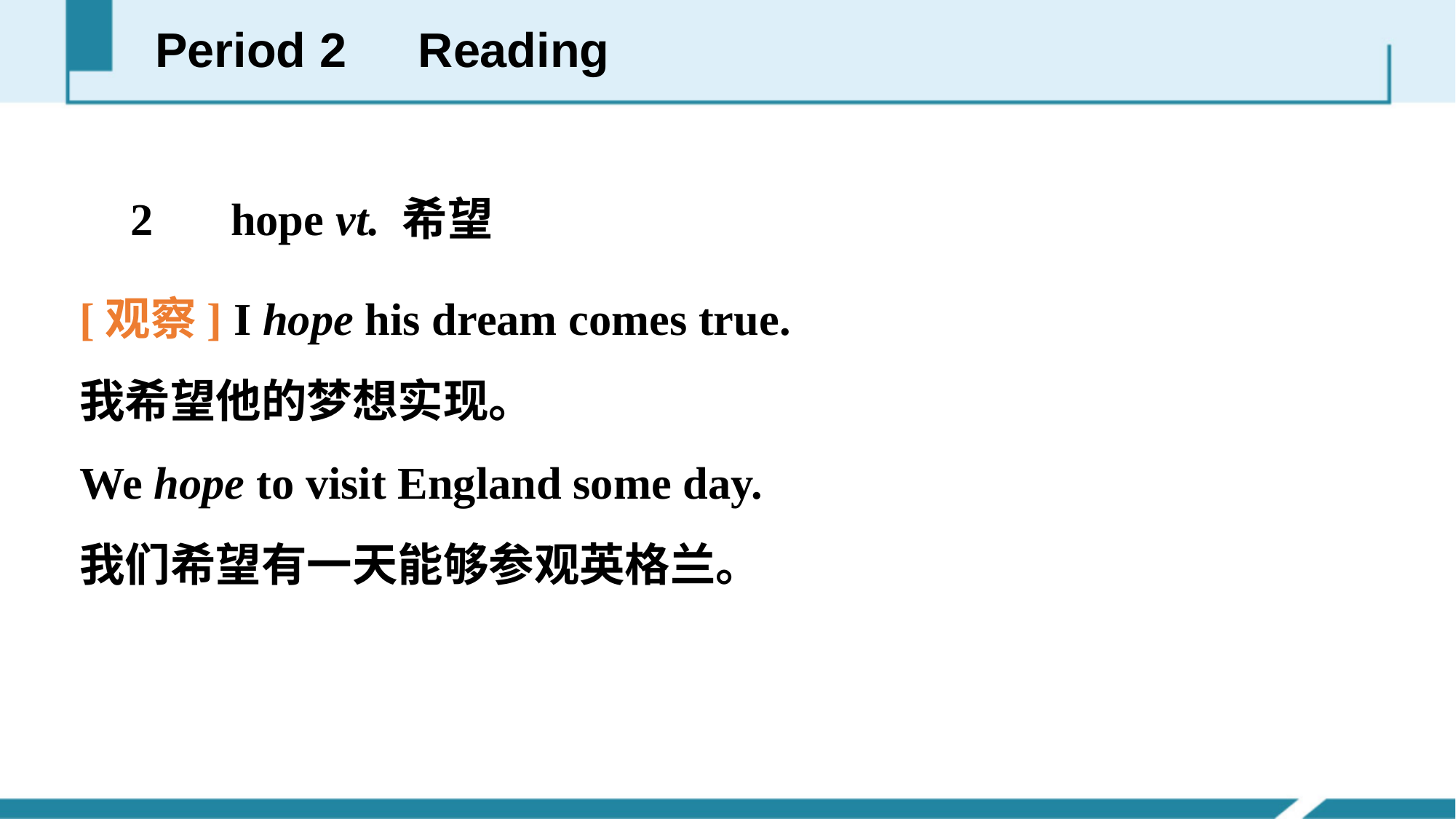

Period 2　Reading
　2　 hope vt. 希望
[观察] I hope his dream comes true.
我希望他的梦想实现。
We hope to visit England some day.
我们希望有一天能够参观英格兰。